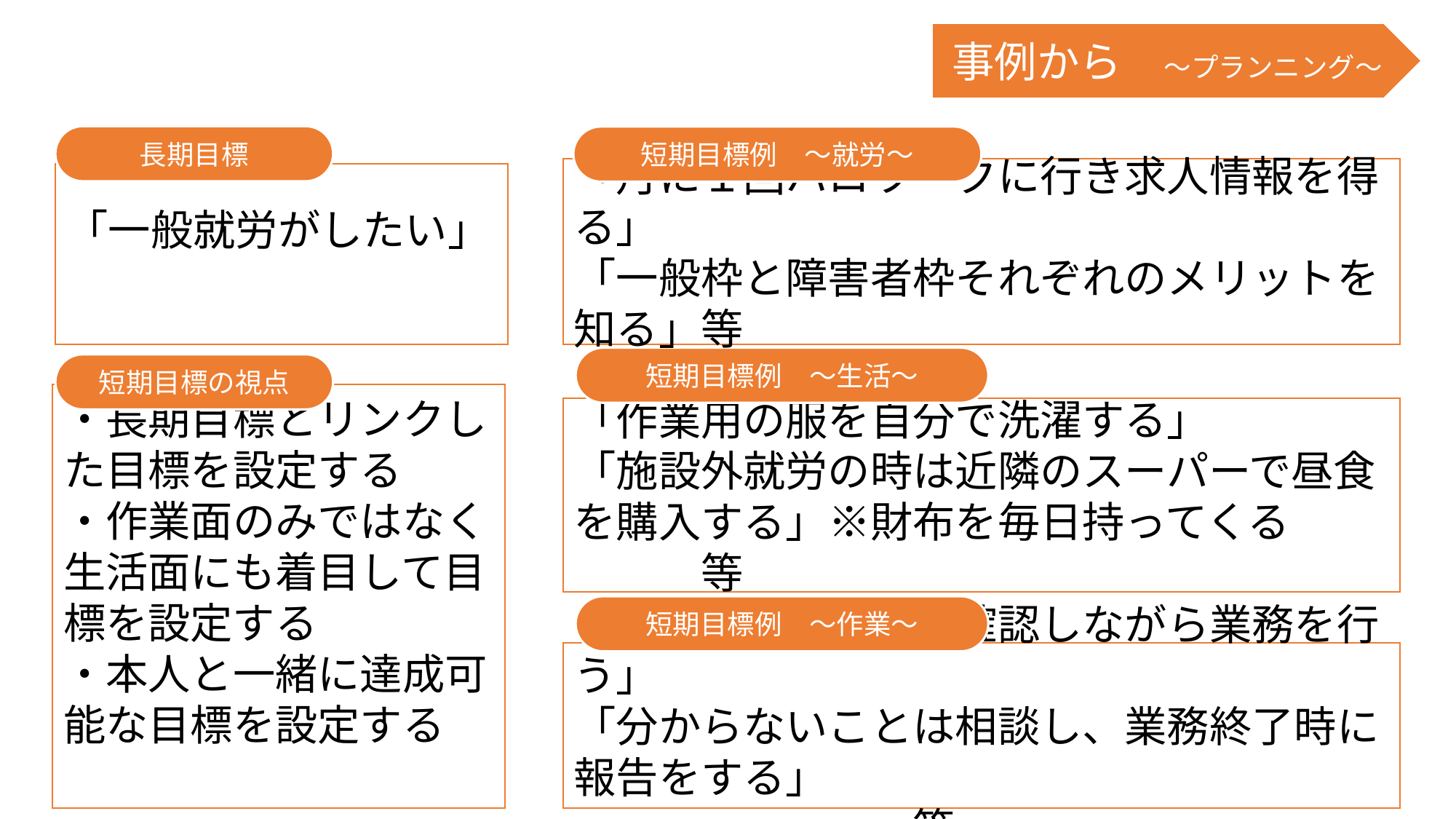

事例から　～プランニング～
長期目標
短期目標例　～就労～
「月に１回ハロワークに行き求人情報を得る」
「一般枠と障害者枠それぞれのメリットを知る」等
「一般就労がしたい」
短期目標例　～生活～
短期目標の視点
・長期目標とリンクした目標を設定する
・作業面のみではなく生活面にも着目して目標を設定する
・本人と一緒に達成可能な目標を設定する
「作業用の服を自分で洗濯する」
「施設外就労の時は近隣のスーパーで昼食を購入する」※財布を毎日持ってくる　　　　　等
短期目標例　～作業～
「作業手順をメモし確認しながら業務を行う」
「分からないことは相談し、業務終了時に報告をする」　　　　　　　　　　　　　　　　　　　　　等